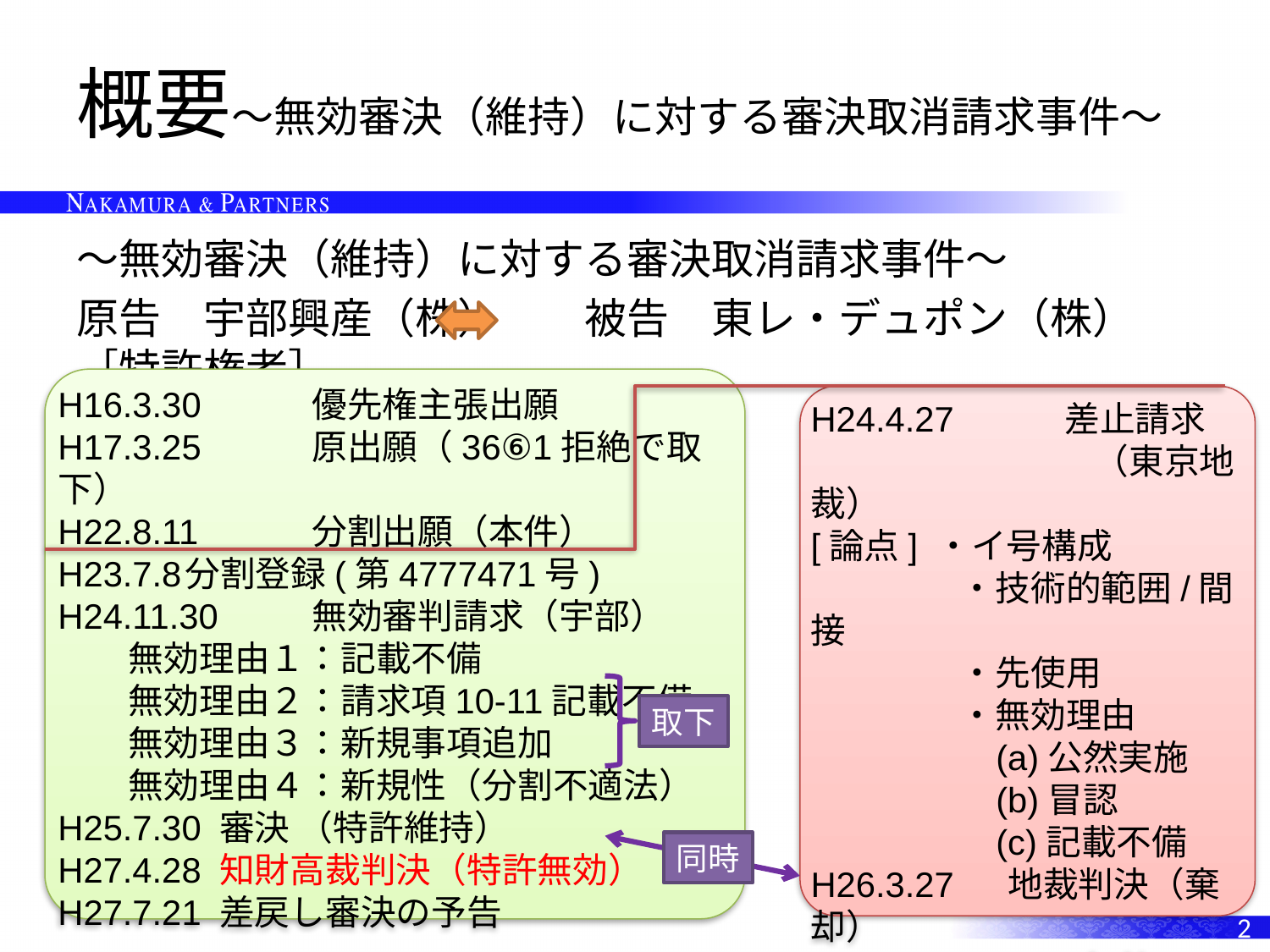

# 概要～無効審決（維持）に対する審決取消請求事件～
～無効審決（維持）に対する審決取消請求事件～
原告　宇部興産（株）　　被告　東レ・デュポン（株）　［特許権者］

H16.3.30	優先権主張出願
H17.3.25	原出願（36⑥1拒絶で取下）
H22.8.11	分割出願（本件）
H23.7.8	分割登録(第4777471号)
H24.11.30	無効審判請求（宇部）
　　無効理由１：記載不備
　　無効理由２：請求項10-11記載不備
　　無効理由３：新規事項追加
　　無効理由４：新規性（分割不適法）
H25.7.30 審決 （特許維持）
H27.4.28 知財高裁判決（特許無効）
H27.7.21 差戻し審決の予告
H24.4.27	差止請求
　　　　　　　　（東京地裁）
[論点] ・イ号構成
　　　　 ・技術的範囲/間接
　　　　 ・先使用
　　　　 ・無効理由
　　　　　(a)公然実施
　　　　　(b)冒認
　　　　　(c)記載不備
H26.3.27 　地裁判決（棄却）
　　　　　(a)で無効
H27.4.28　高裁判決（棄却）

取下
同時
2